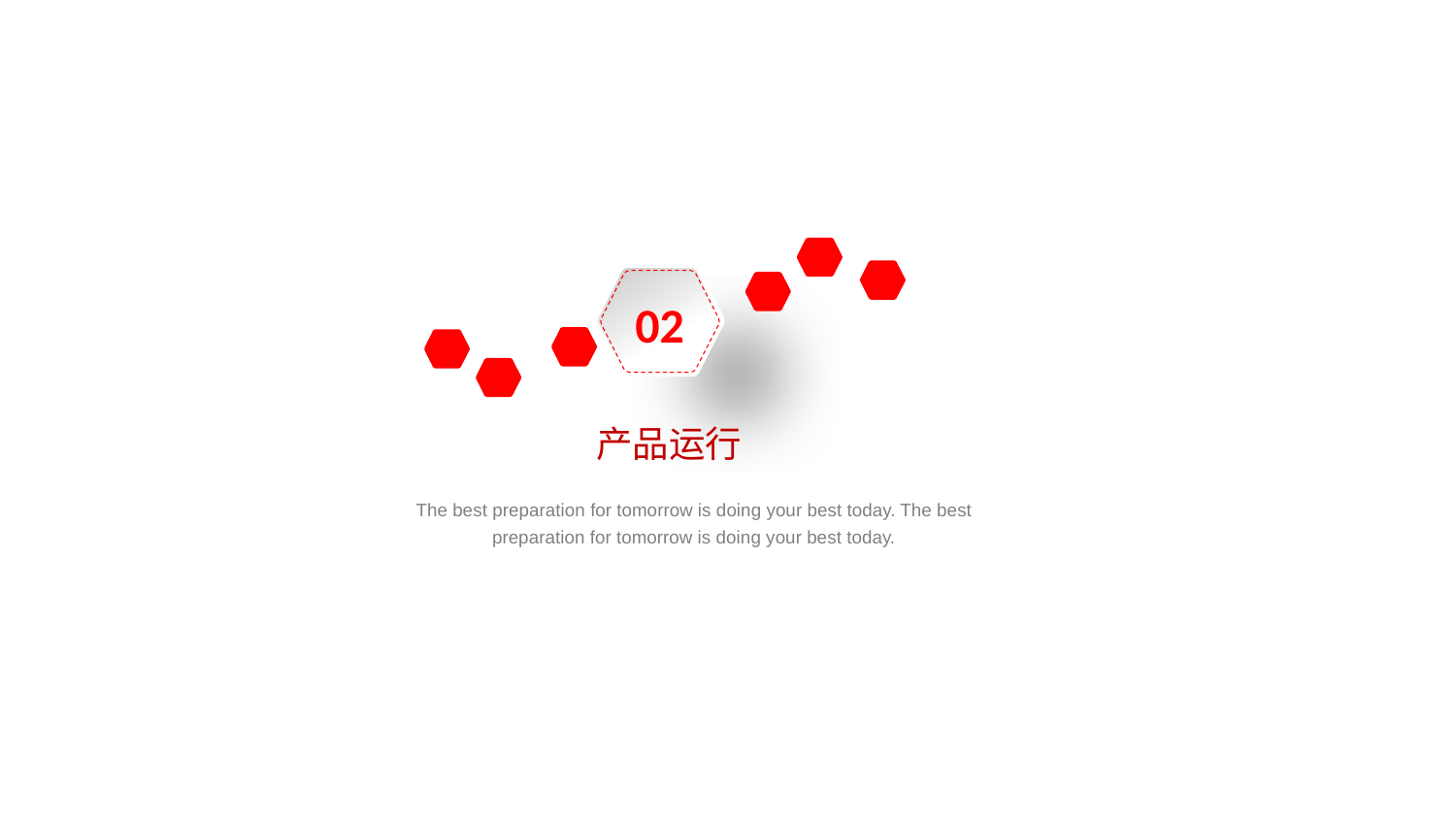

02

产品运行
The best preparation for tomorrow is doing your best today. The best preparation for tomorrow is doing your best today.